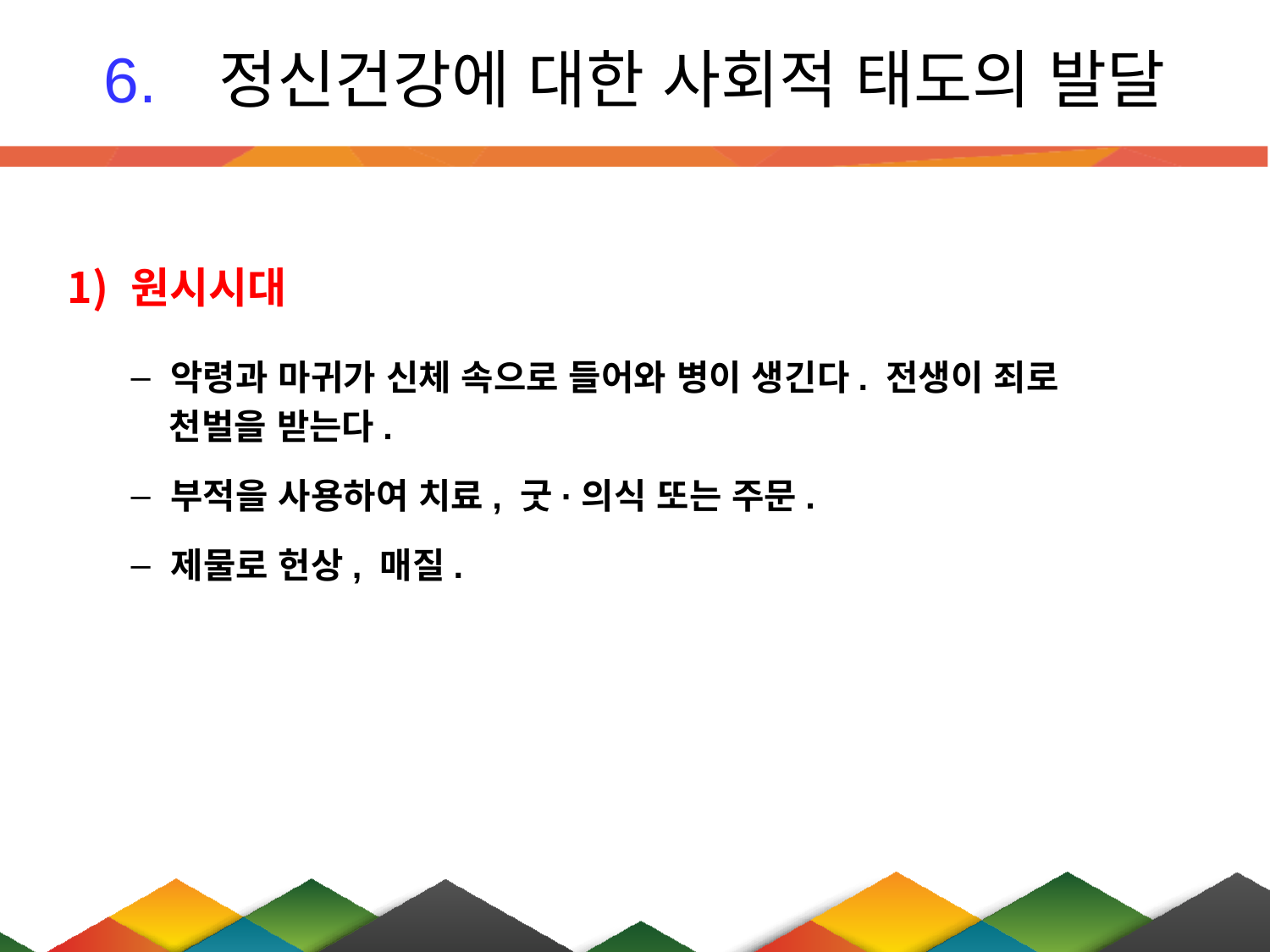

# 정신건강에 대한 사회적 태도의 발달
원시시대

악령과 마귀가 신체 속으로 들어와 병이 생긴다. 전생이 죄로
   천벌을 받는다.

부적을 사용하여 치료, 굿·의식 또는 주문.

제물로 헌상, 매질.